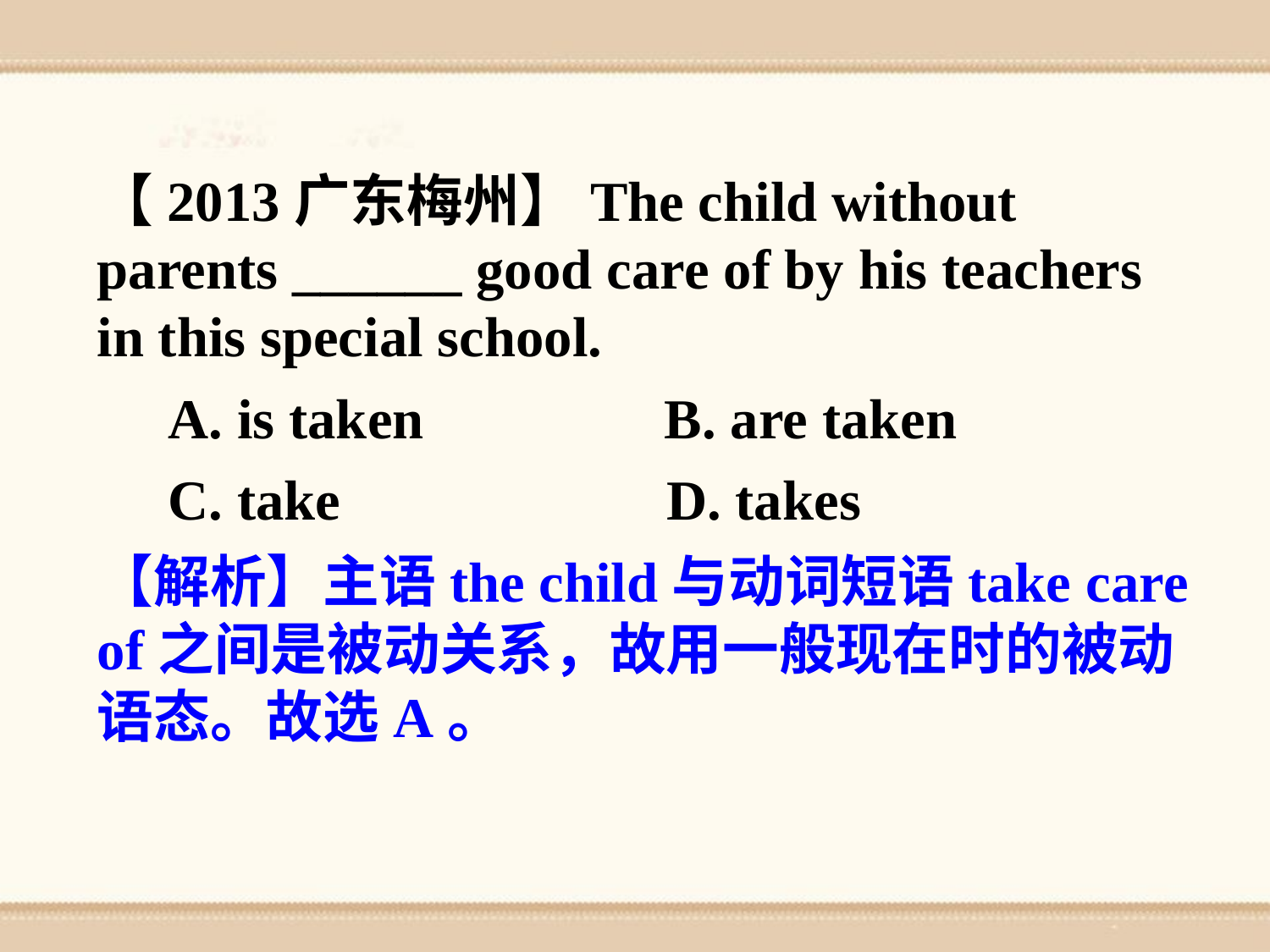

【2013广东梅州】The child without parents ______ good care of by his teachers in this special school.
     A. is taken                 B. are taken
     C. take                       D. takes
【解析】主语the child与动词短语take care of之间是被动关系，故用一般现在时的被动语态。故选A。